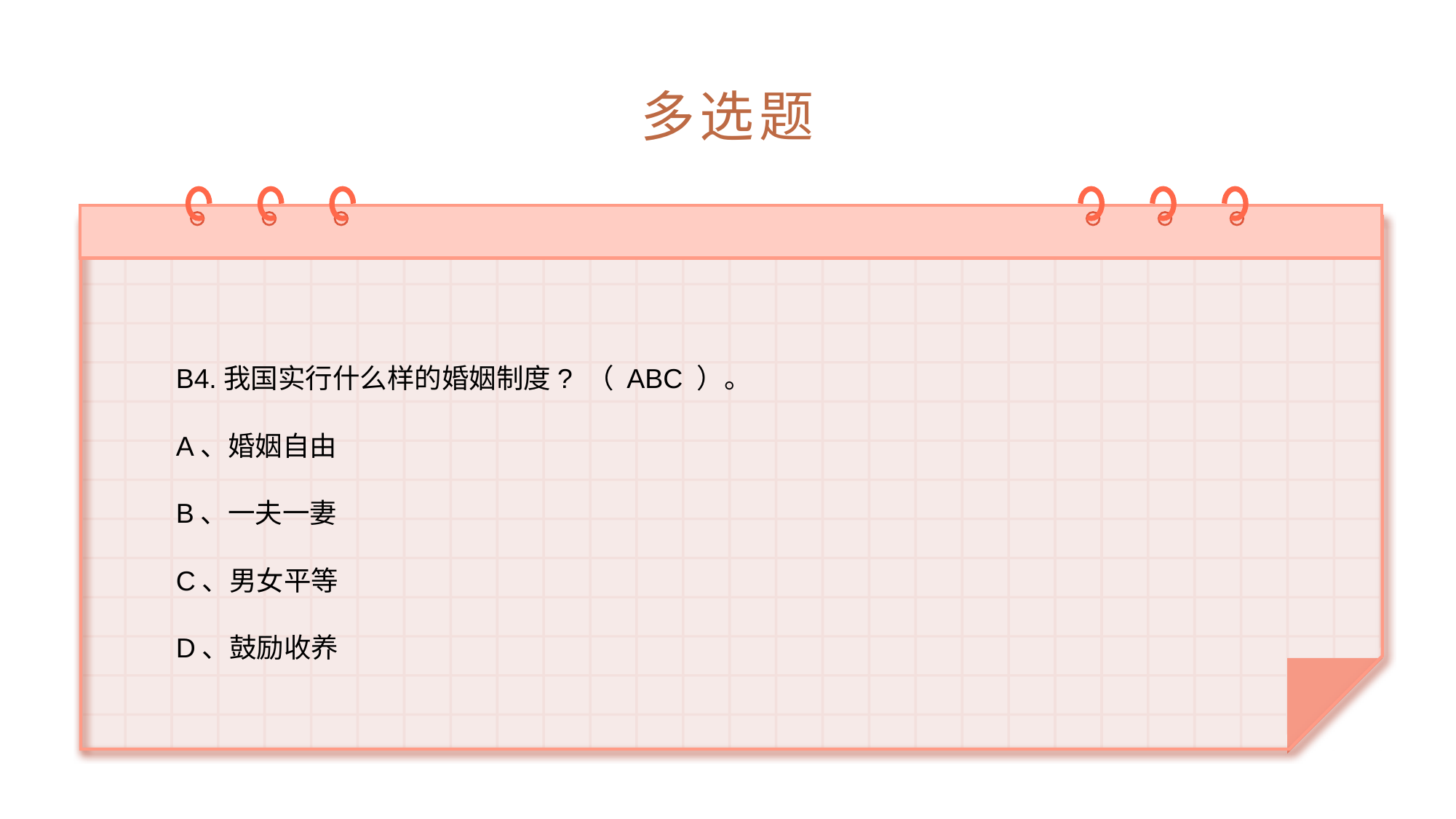

# 多选题

B4.我国实行什么样的婚姻制度? （ ABC ）。
A、婚姻自由
B、一夫一妻
C、男女平等
D、鼓励收养